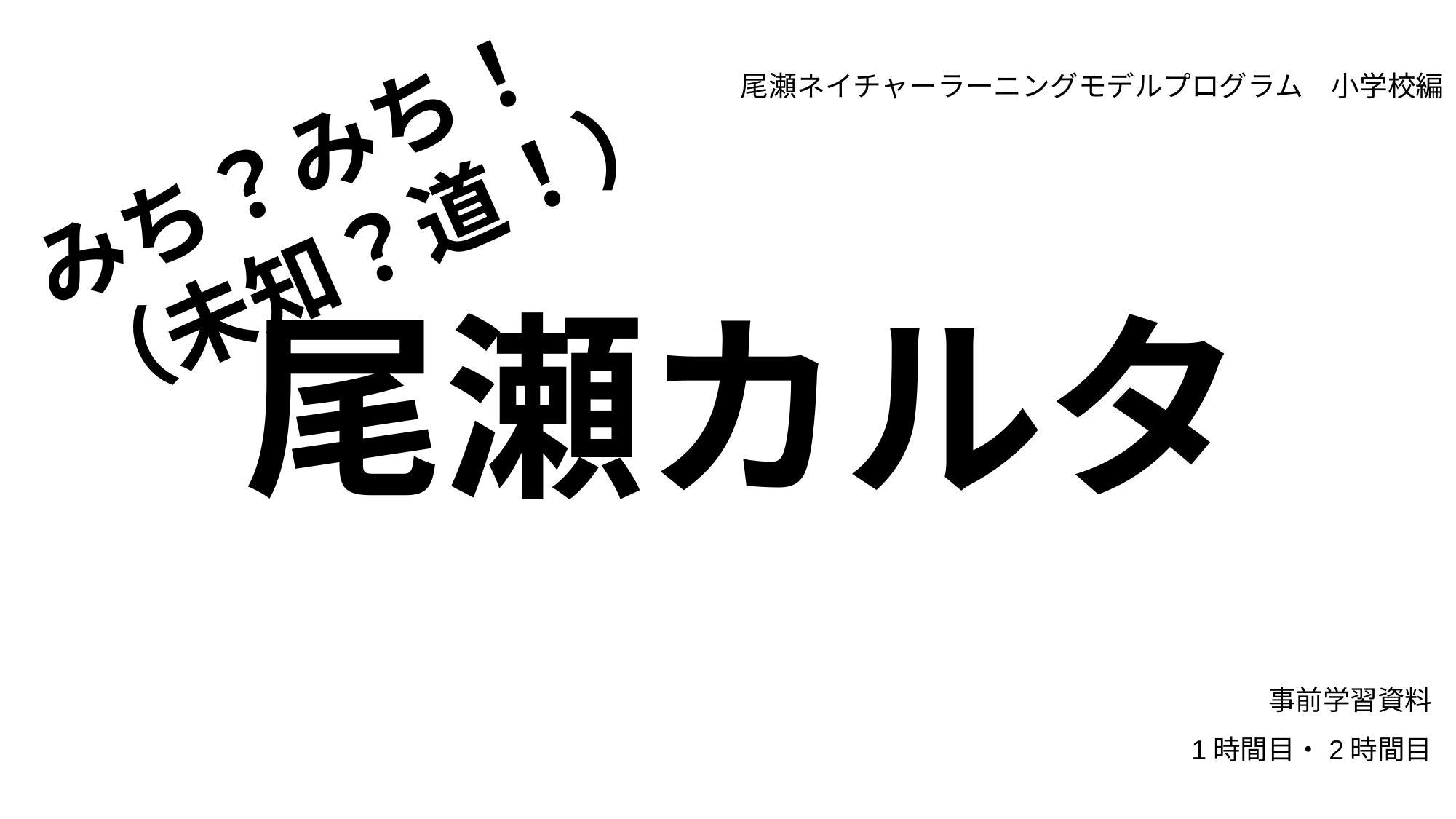

みち？みち！
（未知？道！）
# 尾瀬ネイチャーラーニングモデルプログラム　小学校編 尾瀬カルタ
事前学習資料
1時間目・2時間目